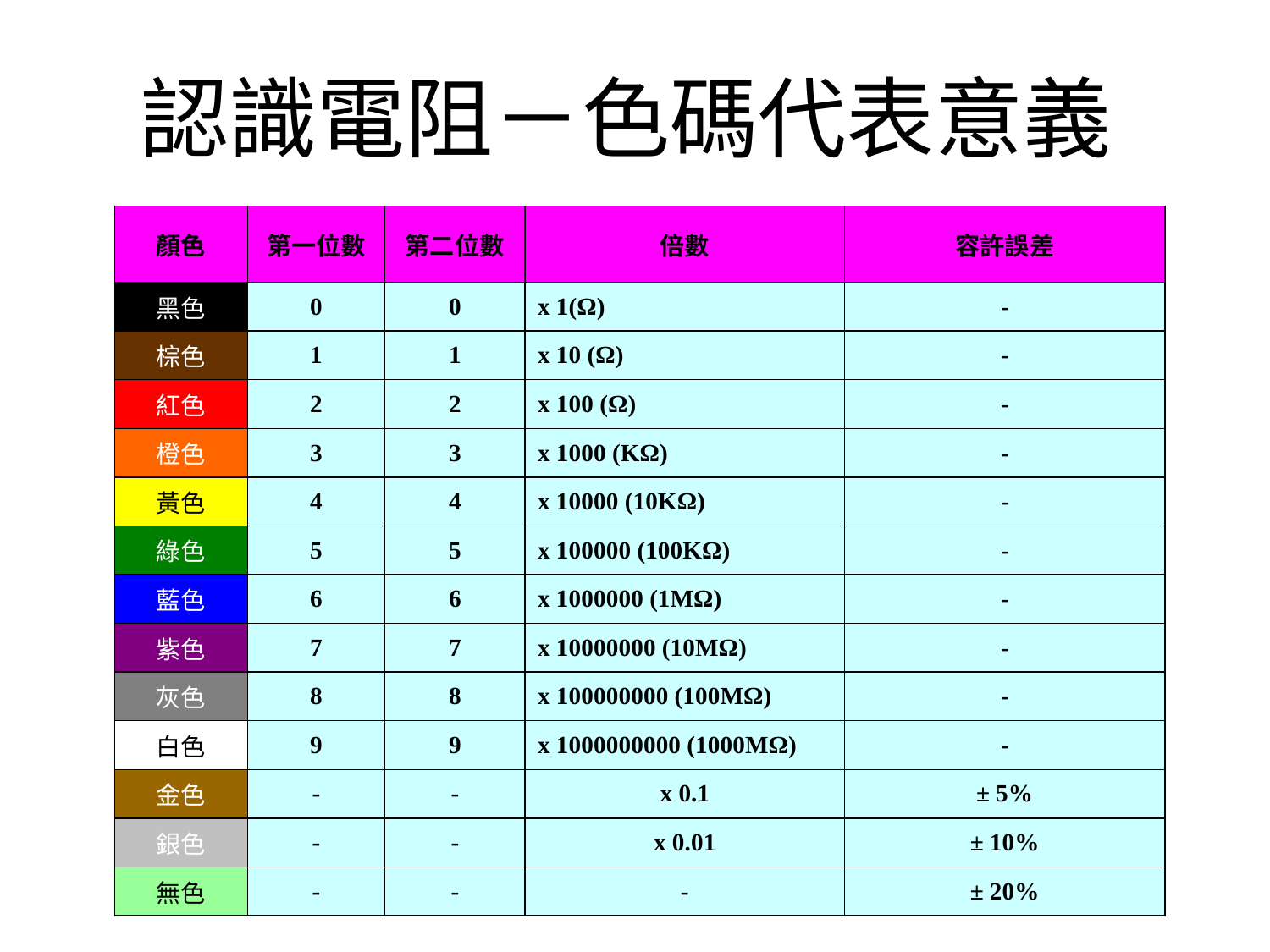

# 認識電阻－色碼代表意義
| 顏色 | 第一位數 | 第二位數 | 倍數 | 容許誤差 |
| --- | --- | --- | --- | --- |
| 黑色 | 0 | 0 | x 1(Ω) | - |
| 棕色 | 1 | 1 | x 10 (Ω) | - |
| 紅色 | 2 | 2 | x 100 (Ω) | - |
| 橙色 | 3 | 3 | x 1000 (KΩ) | - |
| 黃色 | 4 | 4 | x 10000 (10KΩ) | - |
| 綠色 | 5 | 5 | x 100000 (100KΩ) | - |
| 藍色 | 6 | 6 | x 1000000 (1MΩ) | - |
| 紫色 | 7 | 7 | x 10000000 (10MΩ) | - |
| 灰色 | 8 | 8 | x 100000000 (100MΩ) | - |
| 白色 | 9 | 9 | x 1000000000 (1000MΩ) | - |
| 金色 | - | - | x 0.1 | ± 5% |
| 銀色 | - | - | x 0.01 | ± 10% |
| 無色 | - | - | - | ± 20% |